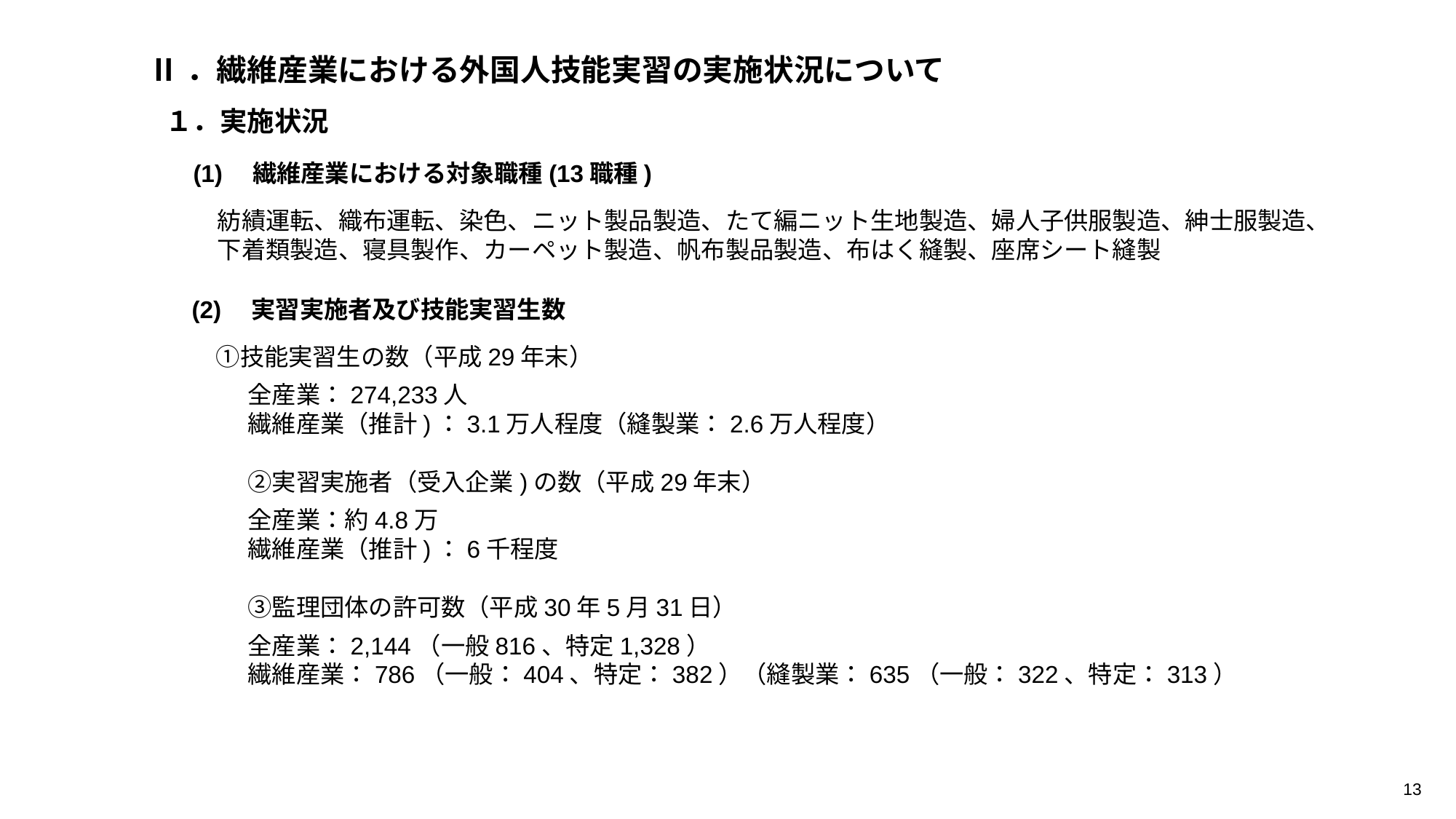

Ⅱ．繊維産業における外国人技能実習の実施状況について
１．実施状況
(1)　繊維産業における対象職種(13職種)
　紡績運転、織布運転、染色、ニット製品製造、たて編ニット生地製造、婦人子供服製造、紳士服製造、
　下着類製造、寝具製作、カーペット製造、帆布製品製造、布はく縫製、座席シート縫製
(2)　実習実施者及び技能実習生数
　①技能実習生の数（平成29年末）
　全産業：274,233人
　繊維産業（推計)：3.1万人程度（縫製業：2.6万人程度）

　②実習実施者（受入企業)の数（平成29年末）
　全産業：約4.8万
　繊維産業（推計)：6千程度

　③監理団体の許可数（平成30年5月31日）
　全産業：2,144（一般816、特定1,328）
　繊維産業：786（一般：404、特定：382）（縫製業：635（一般：322、特定：313）

13